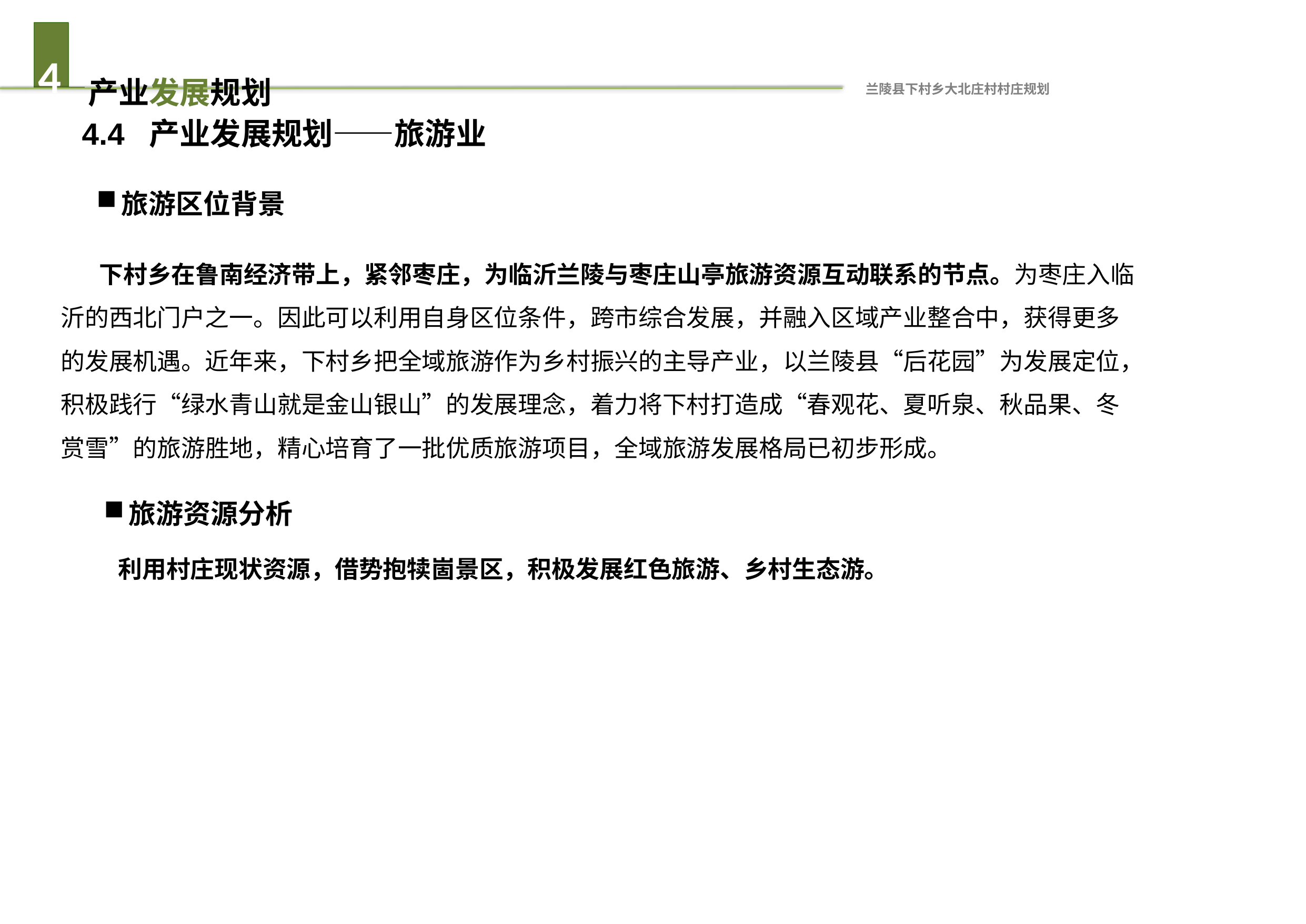

# 4	产业发展规划
兰陵县下村乡大北庄村村庄规划

4.4  产业发展规划——旅游业
旅游区位背景
      下村乡在鲁南经济带上，紧邻枣庄，为临沂兰陵与枣庄山亭旅游资源互动联系的节点。为枣庄入临沂的西北门户之一。因此可以利用自身区位条件，跨市综合发展，并融入区域产业整合中，获得更多的发展机遇。近年来，下村乡把全域旅游作为乡村振兴的主导产业，以兰陵县“后花园”为发展定位，积极践行“绿水青山就是金山银山”的发展理念，着力将下村打造成“春观花、夏听泉、秋品果、冬赏雪”的旅游胜地，精心培育了一批优质旅游项目，全域旅游发展格局已初步形成。

旅游资源分析
利用村庄现状资源，借势抱犊崮景区，积极发展红色旅游、乡村生态游。